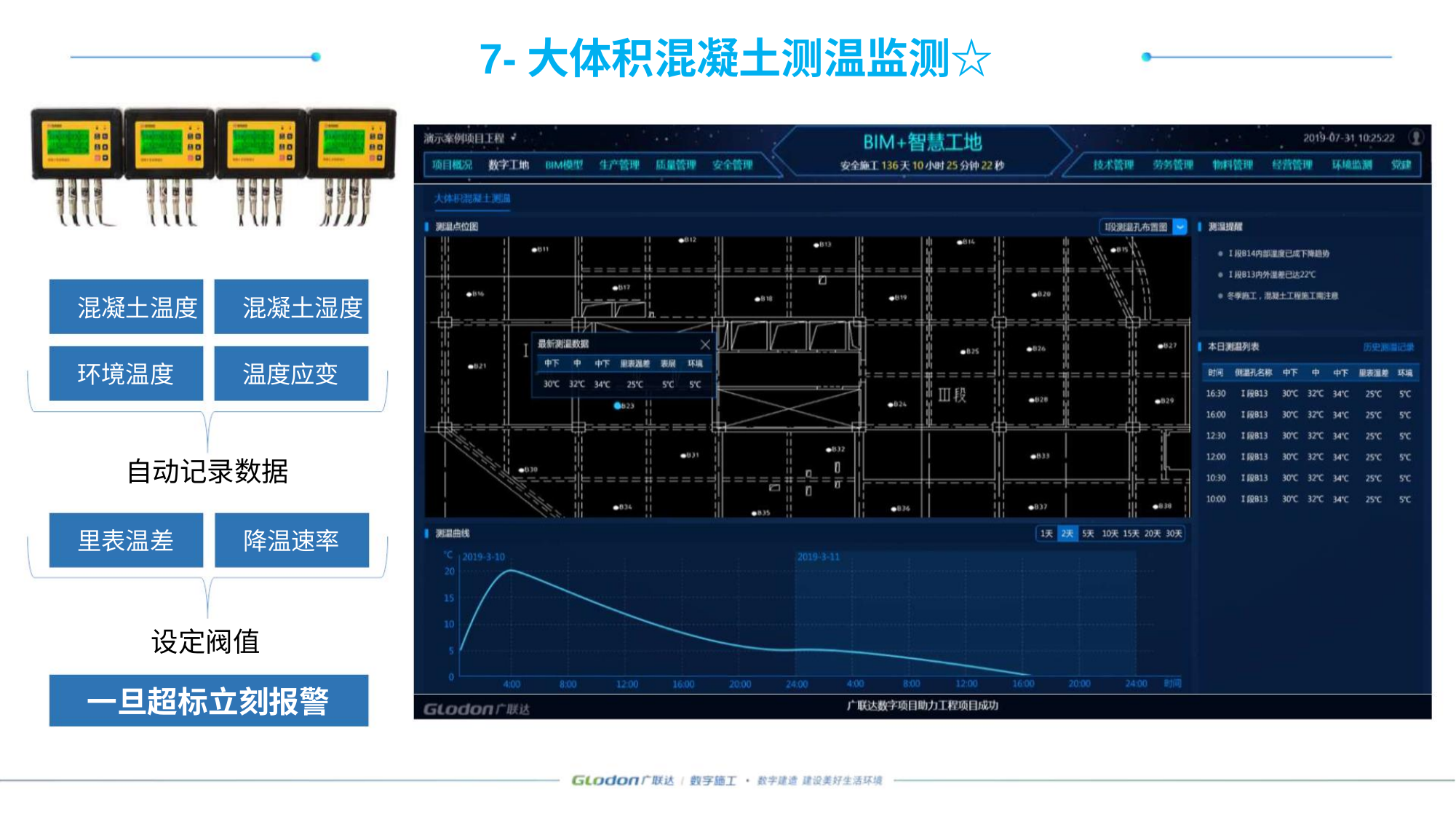

7-大体积混凝土测温监测☆
混凝土温度
环境温度
混凝土湿度
温度应变
自动记录数据
里表温差
降温速率
设定阀值
一旦超标立刻报警